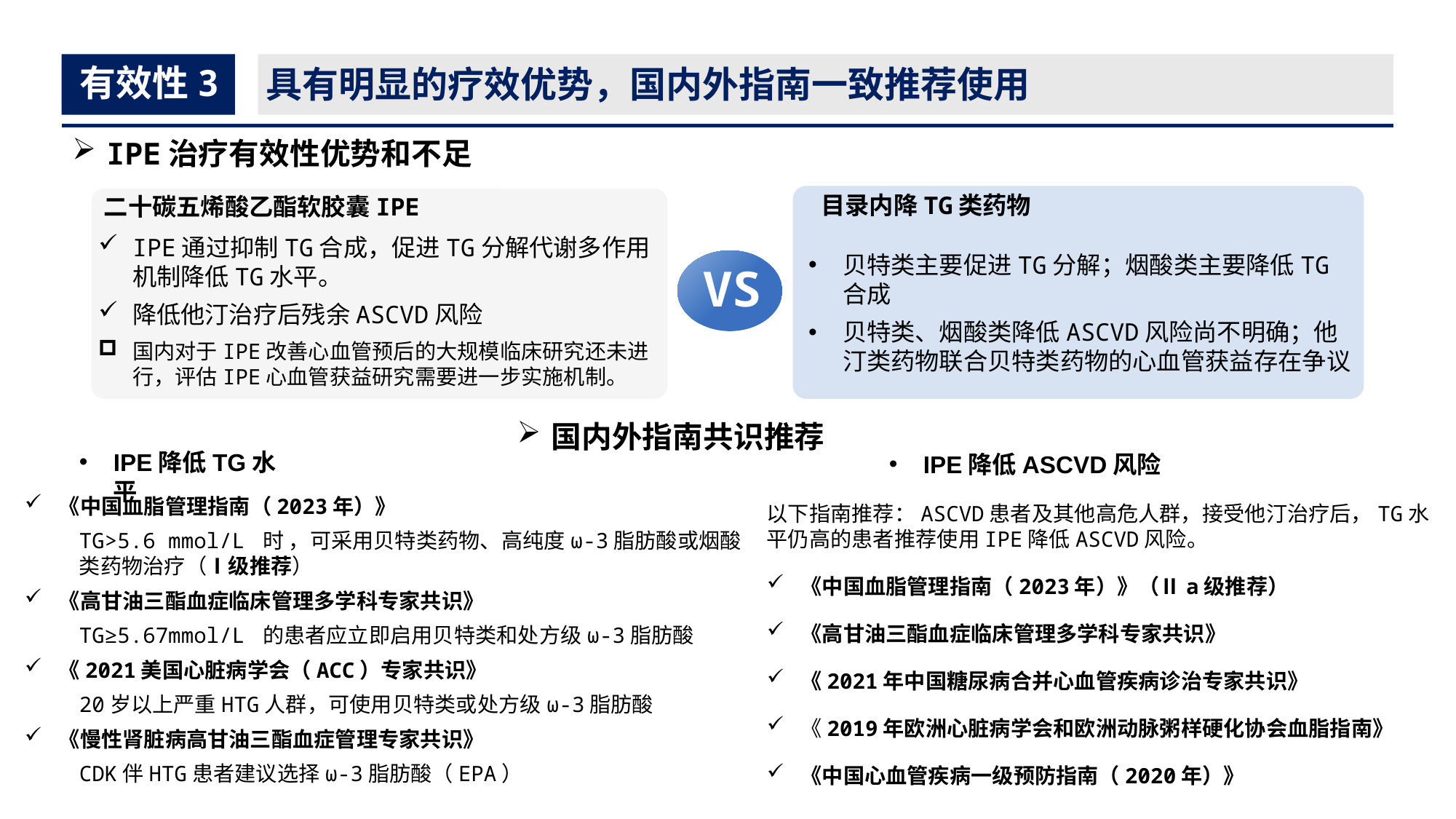

有效性3
具有明显的疗效优势，国内外指南一致推荐使用
IPE治疗有效性优势和不足

VS

目录内降TG类药物
二十碳五烯酸乙酯软胶囊IPE
IPE通过抑制TG合成，促进TG分解代谢多作用机制降低TG水平。
降低他汀治疗后残余ASCVD风险
国内对于IPE改善心血管预后的大规模临床研究还未进行，评估IPE心血管获益研究需要进一步实施机制。
贝特类主要促进TG分解；烟酸类主要降低TG合成
贝特类、烟酸类降低ASCVD风险尚不明确；他汀类药物联合贝特类药物的心血管获益存在争议
数据服务
国内外指南共识推荐
IPE降低TG水平
IPE降低ASCVD风险
《中国血脂管理指南（2023年）》
TG>5.6 mmol/L 时 ，可采用贝特类药物、高纯度ω⁃3脂肪酸或烟酸类药物治疗（Ⅰ级推荐）
《高甘油三酯血症临床管理多学科专家共识》
TG≥5.67mmol/L 的患者应立即启用贝特类和处方级ω⁃3脂肪酸
《2021美国心脏病学会（ACC）专家共识》
20岁以上严重HTG人群，可使用贝特类或处方级ω⁃3脂肪酸
《慢性肾脏病高甘油三酯血症管理专家共识》
CDK伴HTG患者建议选择ω⁃3脂肪酸（EPA）
以下指南推荐：ASCVD患者及其他高危人群，接受他汀治疗后，TG水平仍高的患者推荐使用IPE降低ASCVD风险。
《中国血脂管理指南（2023年）》（Ⅱa级推荐）
《高甘油三酯血症临床管理多学科专家共识》
《2021年中国糖尿病合并心血管疾病诊治专家共识》
《2019年欧洲心脏病学会和欧洲动脉粥样硬化协会血脂指南》
《中国心血管疾病一级预防指南（2020年）》